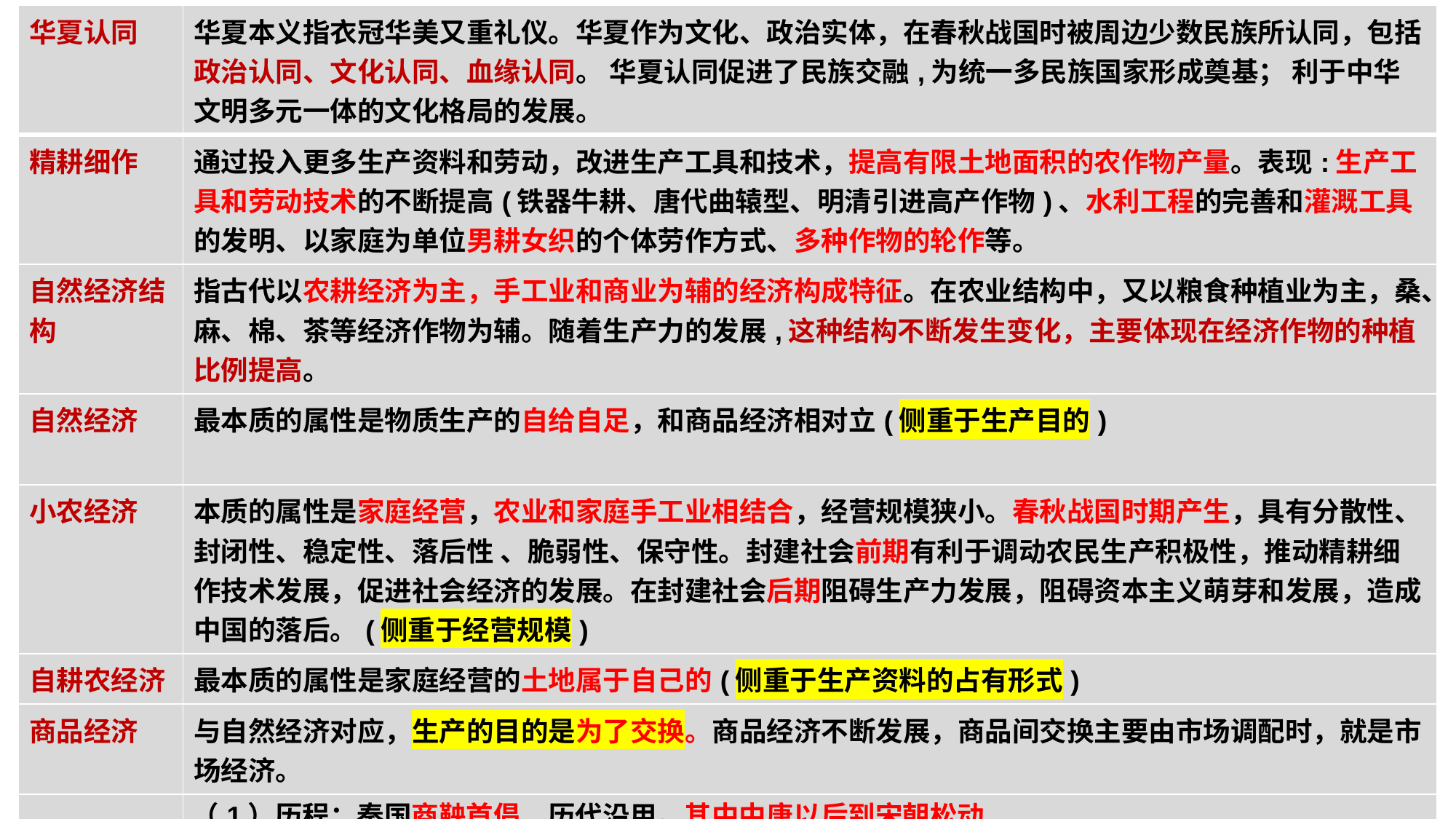

| 华夏认同 | 华夏本义指衣冠华美又重礼仪。华夏作为文化、政治实体，在春秋战国时被周边少数民族所认同，包括政治认同、文化认同、血缘认同。 华夏认同促进了民族交融,为统一多民族国家形成奠基； 利于中华文明多元一体的文化格局的发展。 |
| --- | --- |
| 精耕细作 | 通过投入更多生产资料和劳动，改进生产工具和技术，提高有限土地面积的农作物产量。表现:生产工具和劳动技术的不断提高(铁器牛耕、唐代曲辕型、明清引进高产作物)、水利工程的完善和灌溉工具的发明、以家庭为单位男耕女织的个体劳作方式、多种作物的轮作等。 |
| 自然经济结构 | 指古代以农耕经济为主，手工业和商业为辅的经济构成特征。在农业结构中，又以粮食种植业为主，桑、麻、棉、茶等经济作物为辅。随着生产力的发展,这种结构不断发生变化，主要体现在经济作物的种植比例提高。 |
| 自然经济 | 最本质的属性是物质生产的自给自足，和商品经济相对立(侧重于生产目的) |
| 小农经济 | 本质的属性是家庭经营，农业和家庭手工业相结合，经营规模狭小。春秋战国时期产生，具有分散性、封闭性、稳定性、落后性 、脆弱性、保守性。封建社会前期有利于调动农民生产积极性，推动精耕细作技术发展，促进社会经济的发展。在封建社会后期阻碍生产力发展，阻碍资本主义萌芽和发展，造成中国的落后。(侧重于经营规模) |
| 自耕农经济 | 最本质的属性是家庭经营的土地属于自己的(侧重于生产资料的占有形式) |
| 商品经济 | 与自然经济对应，生产的目的是为了交换。商品经济不断发展，商品间交换主要由市场调配时，就是市场经济。 |
| 重农抑商 | （1）历程：秦国商鞅首倡，历代沿用。其中中唐以后到宋朝松动 （2）主要内容：农本商末、限制商人、官营政策等 （3）意义：前期促进了小农经济的发展，巩固了封建统治，但后期阻碍了商品经济的发展和中国社会的转型 |